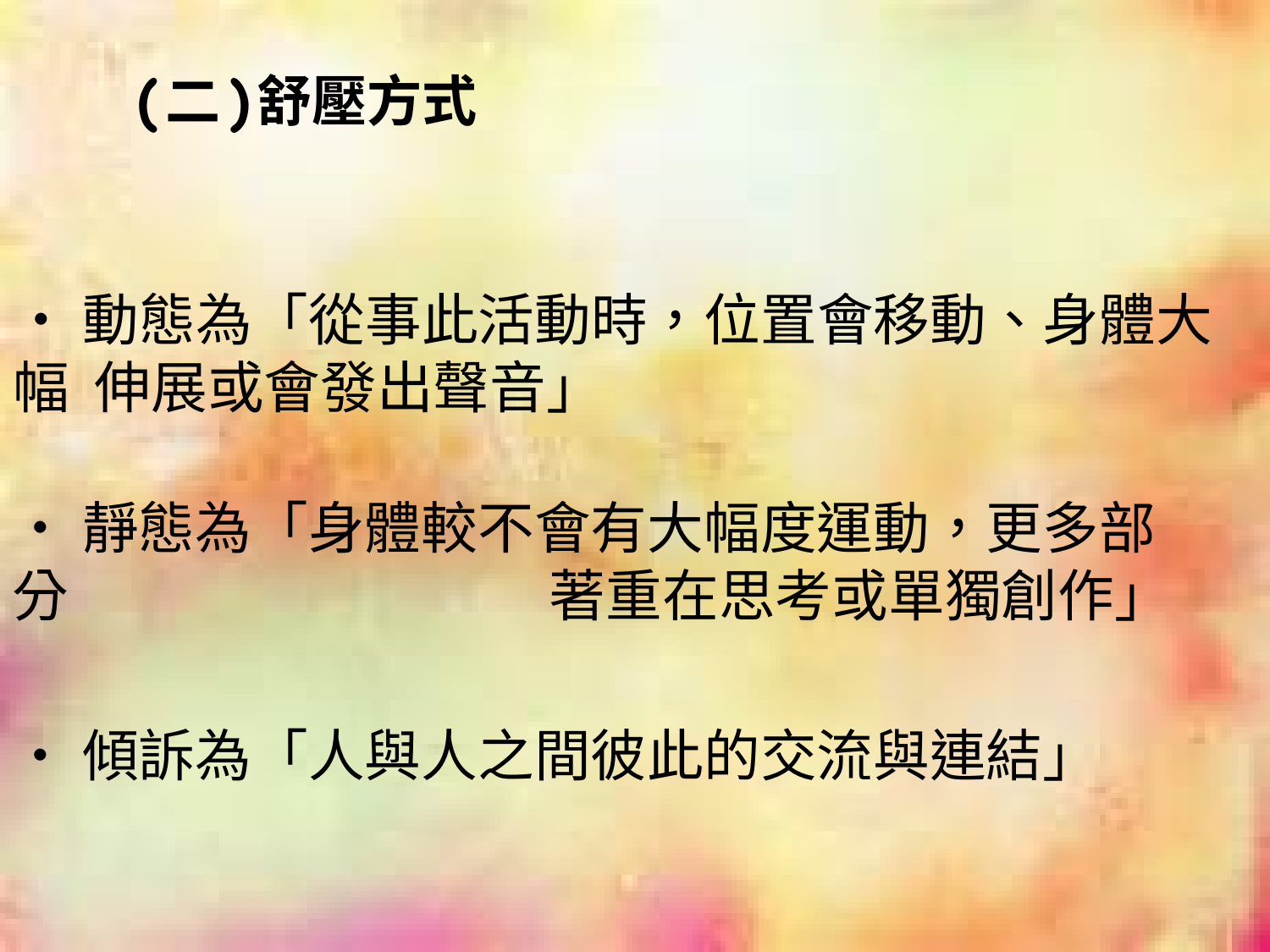

# (二)舒壓方式
‧動態為「從事此活動時，位置會移動、身體大幅  伸展或會發出聲音」

‧靜態為「身體較不會有大幅度運動，更多部分                                      著重在思考或單獨創作」
‧傾訴為「人與人之間彼此的交流與連結」